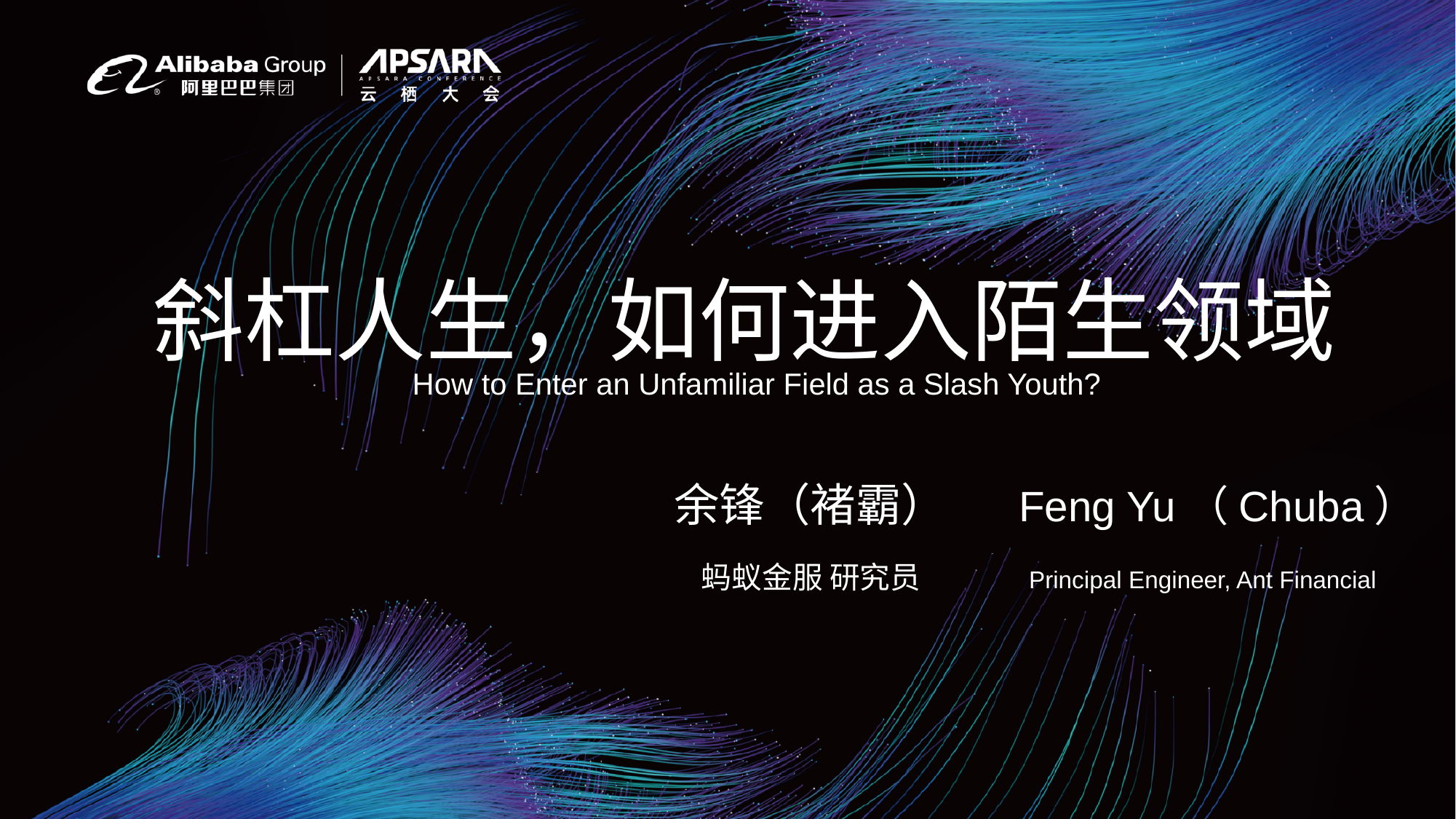

斜杠人生，如何进入陌生领域
How to Enter an Unfamiliar Field as a Slash Youth?
    余锋（褚霸）      Feng Yu（Chuba）

蚂蚁金服 研究员               Principal Engineer, Ant Financial